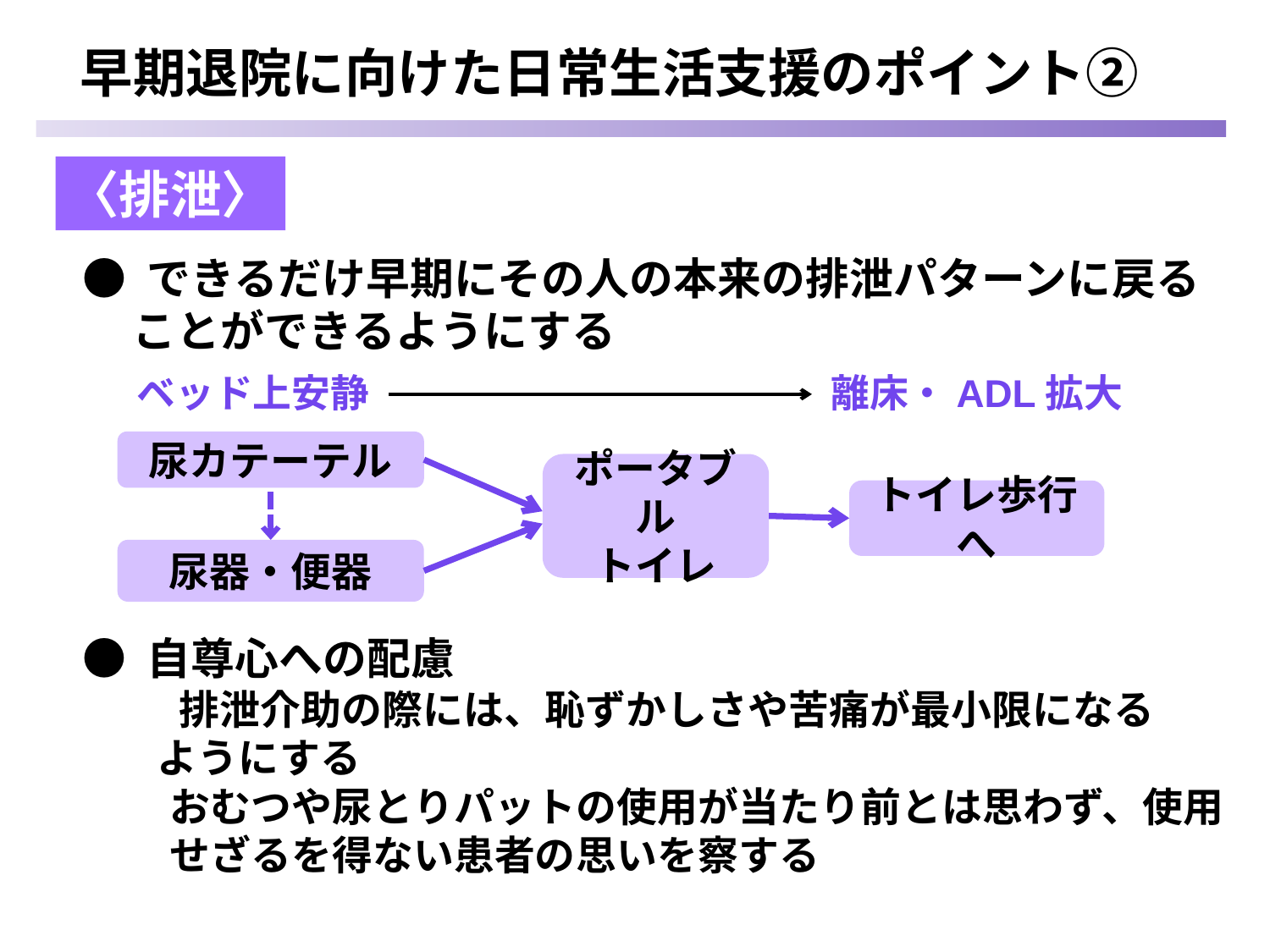

# 早期退院に向けた日常生活支援のポイント②

〈排泄〉
● できるだけ早期にその人の本来の排泄パターンに戻る
    ことができるようにする

● 自尊心への配慮
     　排泄介助の際には、恥ずかしさや苦痛が最小限になる
       ようにする
　     おむつや尿とりパットの使用が当たり前とは思わず、使用
　     せざるを得ない患者の思いを察する
ベッド上安静
離床・ADL拡大
尿カテーテル
ポータブル
トイレ
トイレ歩行へ
尿器・便器